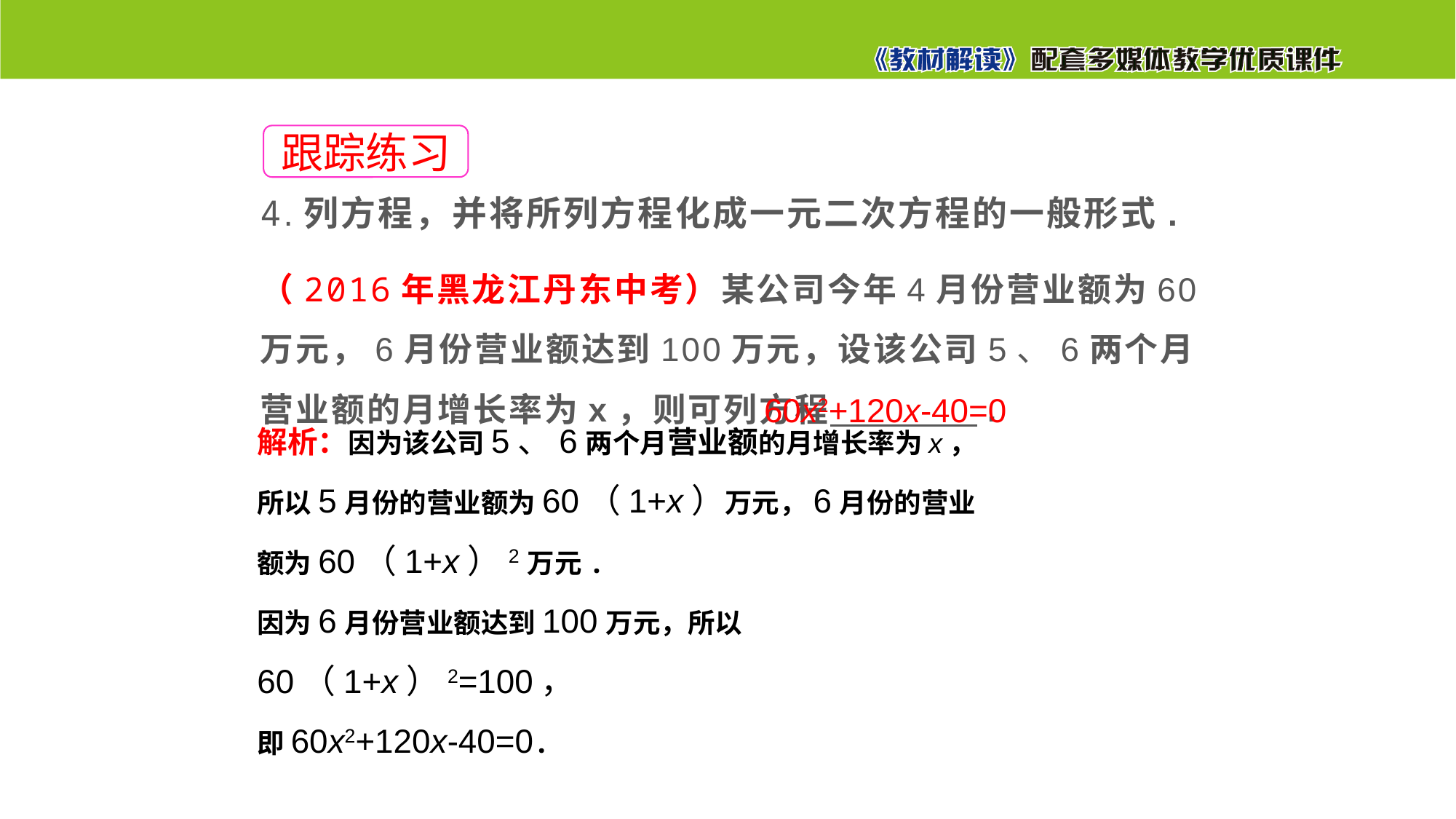

4.列方程，并将所列方程化成一元二次方程的一般形式.
（2016年黑龙江丹东中考）某公司今年4月份营业额为60万元，6月份营业额达到100万元，设该公司5、6两个月营业额的月增长率为x，则可列方程               .

跟踪练习
60x2+120x-40=0
解析：因为该公司5、6两个月营业额的月增长率为x，
所以5月份的营业额为60（1+x）万元，6月份的营业额为60（1+x）2万元.
因为6月份营业额达到100万元，所以60（1+x）2=100，
即60x2+120x-40=0.